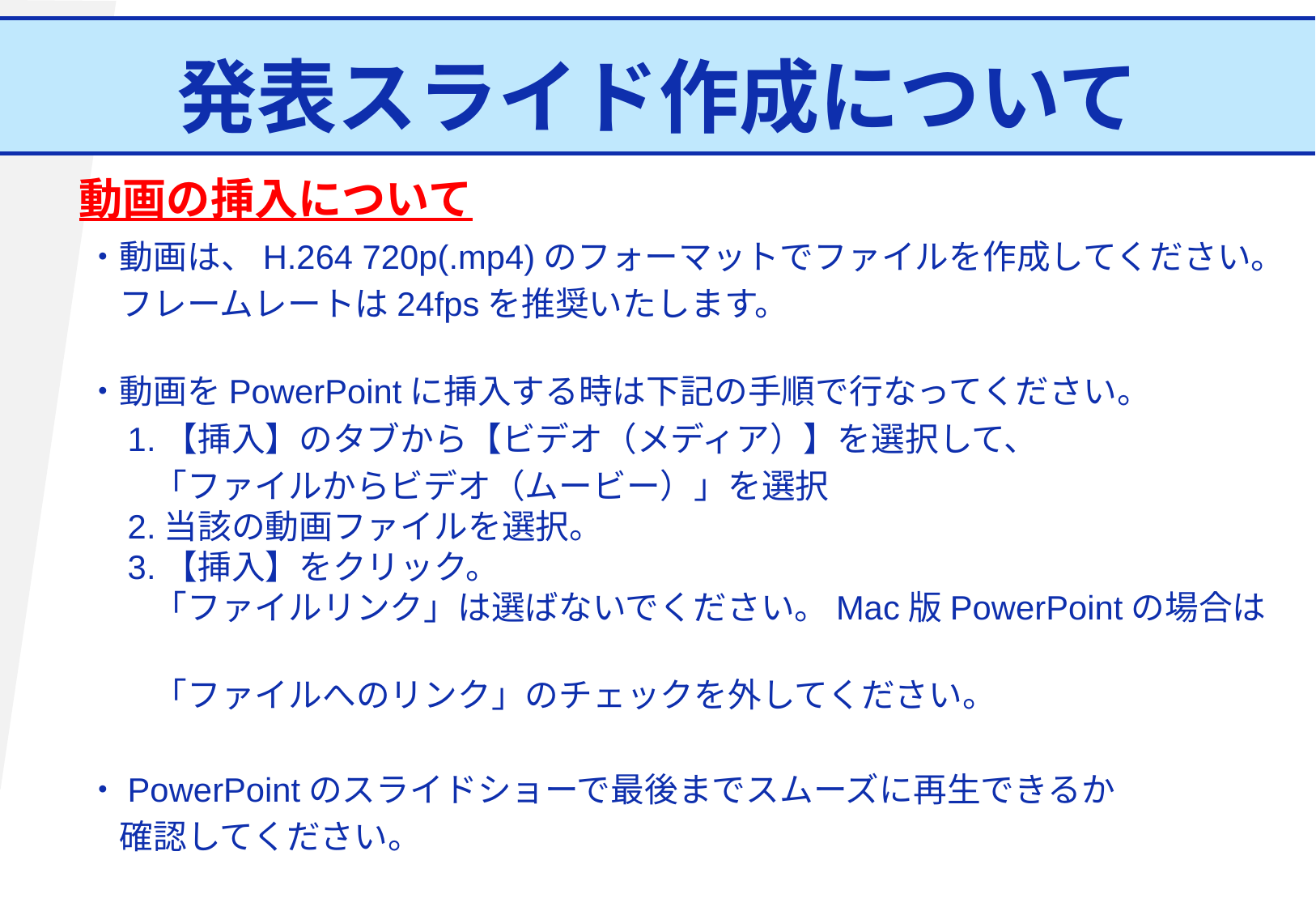

発表スライド作成について

#
動画の挿入について
・動画は、H.264 720p(.mp4)のフォーマットでファイルを作成してください。
　フレームレートは24fpsを推奨いたします。
・動画をPowerPointに挿入する時は下記の手順で行なってください。
　1.【挿入】のタブから【ビデオ（メディア）】を選択して、
　　「ファイルからビデオ（ムービー）」を選択
　2.当該の動画ファイルを選択。
　3.【挿入】をクリック。
　　「ファイルリンク」は選ばないでください。Mac版PowerPointの場合は
　　「ファイルへのリンク」のチェックを外してください。

・PowerPointのスライドショーで最後までスムーズに再生できるか
　確認してください。